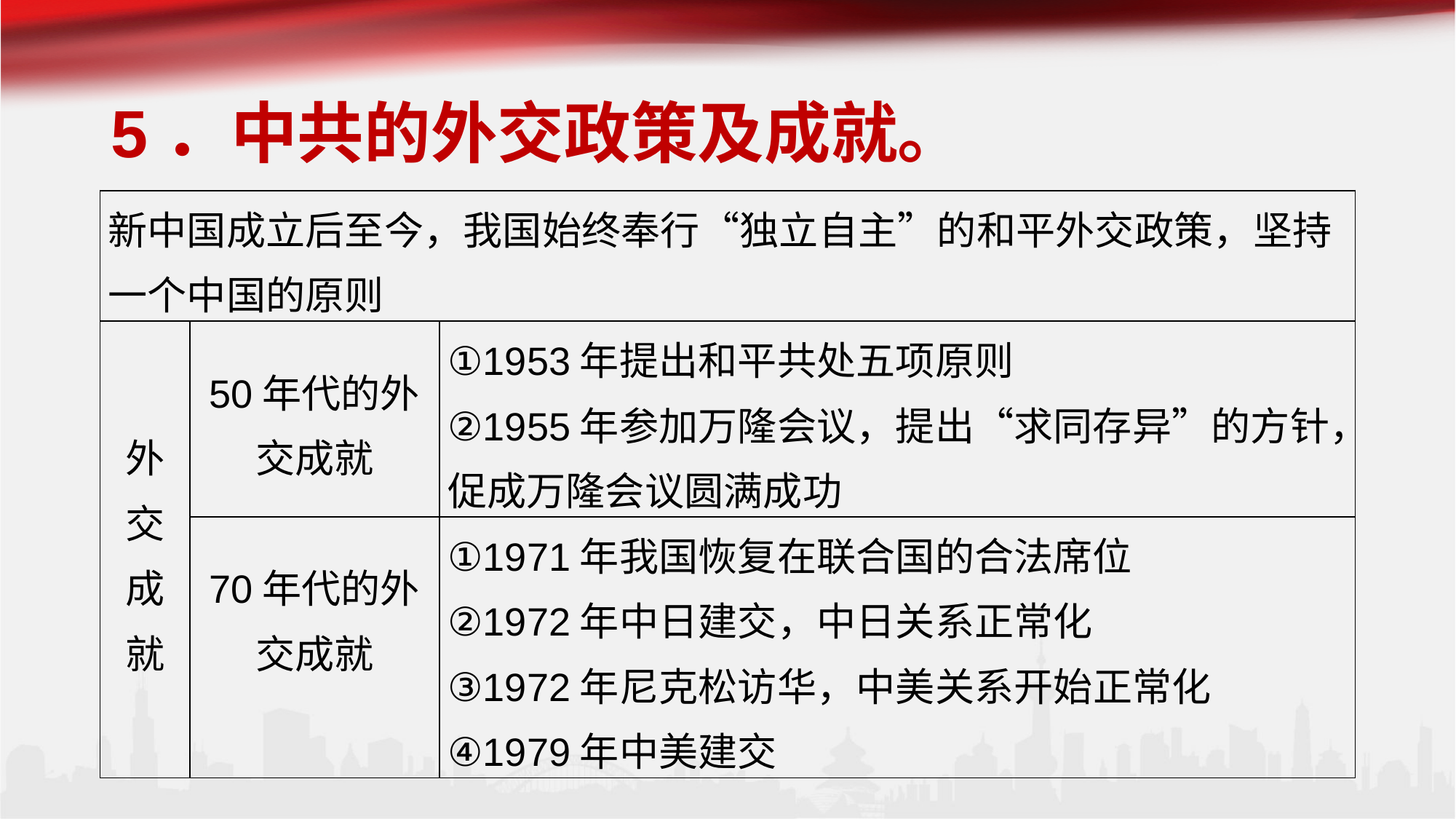

# 5．中共的外交政策及成就。
| 新中国成立后至今，我国始终奉行“独立自主”的和平外交政策，坚持一个中国的原则 |  |  |
| --- | --- | --- |
| 外 交 成 就 | 50年代的外交成就 | ①1953年提出和平共处五项原则 ②1955年参加万隆会议，提出“求同存异”的方针，促成万隆会议圆满成功 |
|  | 70年代的外交成就 | ①1971年我国恢复在联合国的合法席位 ②1972年中日建交，中日关系正常化 ③1972年尼克松访华，中美关系开始正常化 ④1979年中美建交 |